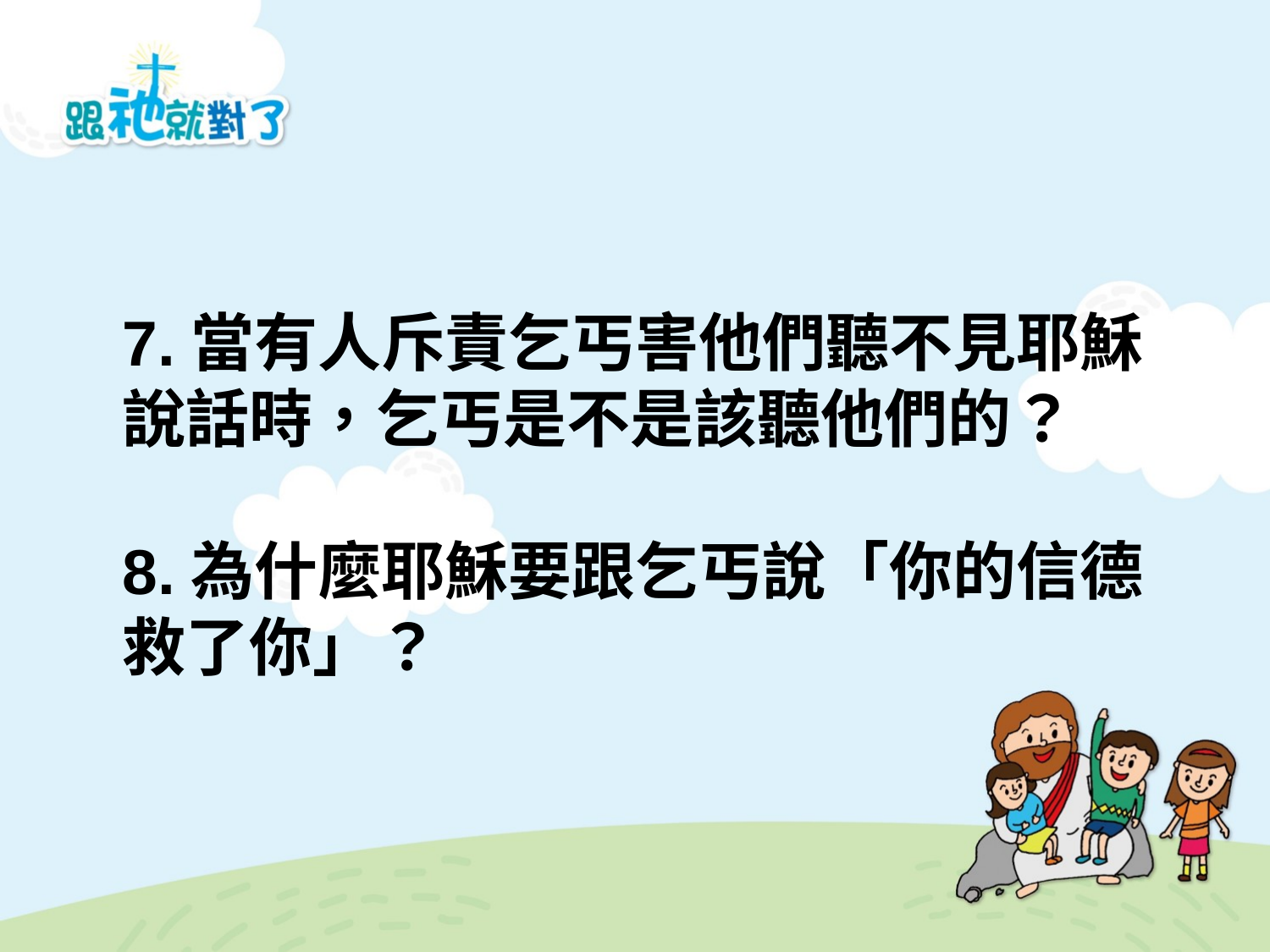

7.當有人斥責乞丐害他們聽不見耶穌說話時，乞丐是不是該聽他們的？

8.為什麼耶穌要跟乞丐說「你的信德救了你」？